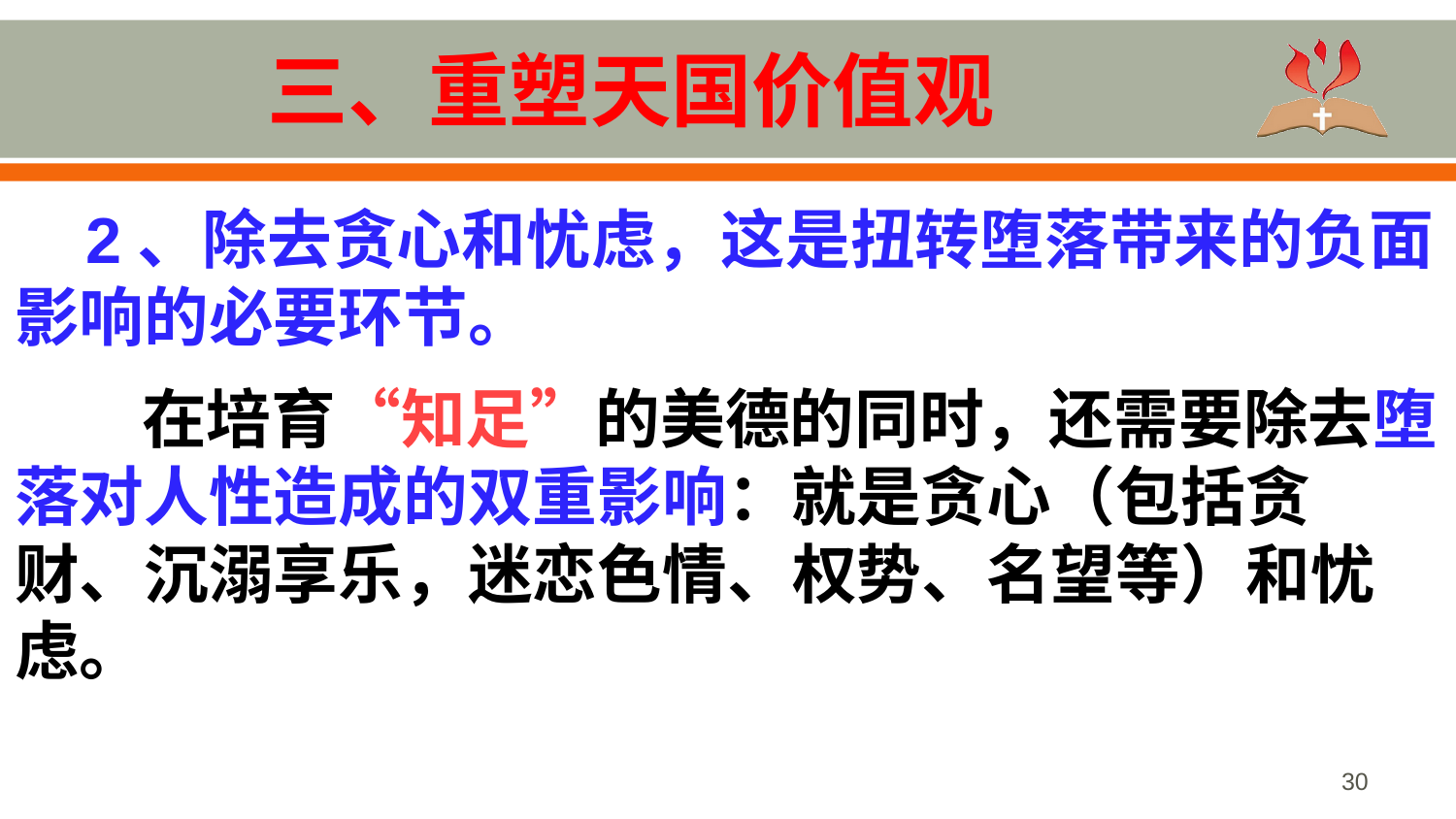

# 三、重塑天国价值观
    2、除去贪心和忧虑，这是扭转堕落带来的负面影响的必要环节。
在培育“知足”的美德的同时，还需要除去堕落对人性造成的双重影响：就是贪心（包括贪财、沉溺享乐，迷恋色情、权势、名望等）和忧虑。
30